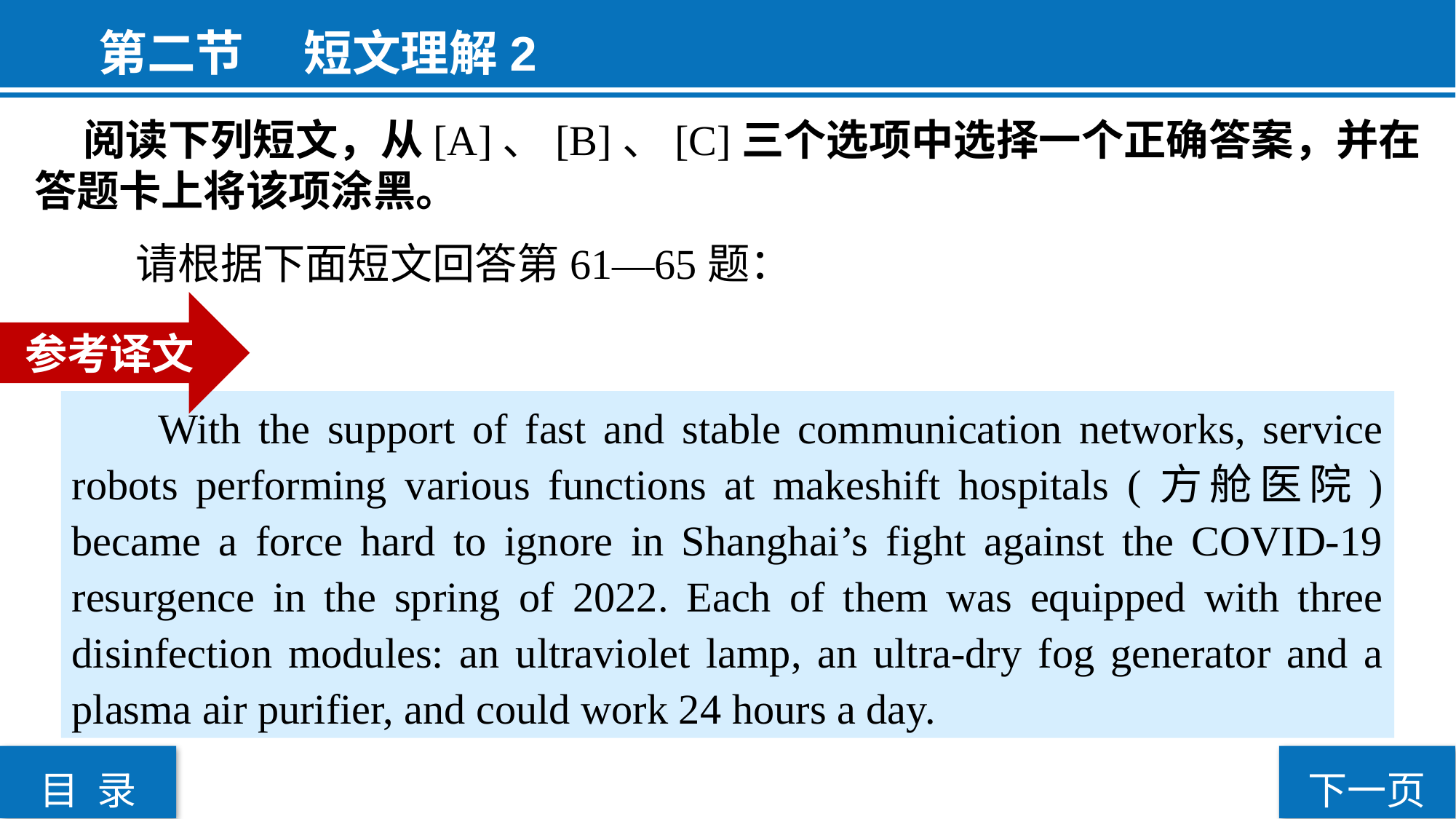

第二节  短文理解2
    阅读下列短文，从[A]、[B]、[C]三个选项中选择一个正确答案，并在答题卡上将该项涂黑。
    请根据下面短文回答第61—65题：
参考译文
     With the support of fast and stable communication networks, service robots performing various functions at makeshift hospitals (方舱医院) became a force hard to ignore in Shanghai’s fight against the COVID-19 resurgence in the spring of 2022. Each of them was equipped with three disinfection modules: an ultraviolet lamp, an ultra-dry fog generator and a plasma air purifier, and could work 24 hours a day.